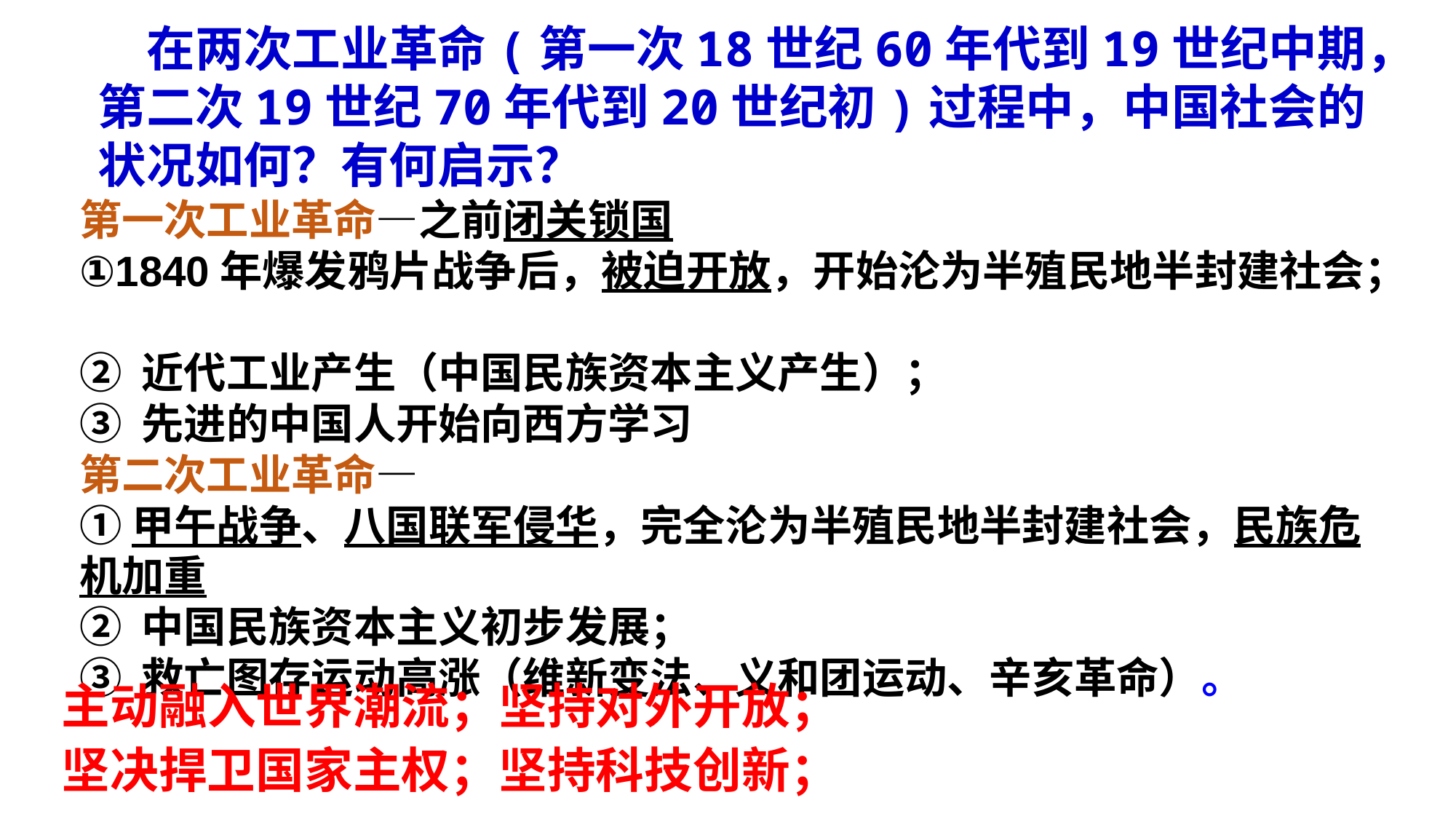

在两次工业革命(第一次18世纪60年代到19世纪中期，第二次19世纪70年代到20世纪初)过程中，中国社会的状况如何？有何启示？
第一次工业革命—之前闭关锁国
①1840年爆发鸦片战争后，被迫开放，开始沦为半殖民地半封建社会；
② 近代工业产生（中国民族资本主义产生）；
③ 先进的中国人开始向西方学习
第二次工业革命—
①甲午战争、八国联军侵华，完全沦为半殖民地半封建社会，民族危机加重
② 中国民族资本主义初步发展；
③ 救亡图存运动高涨（维新变法、义和团运动、辛亥革命）。
 主动融入世界潮流；坚持对外开放；
 坚决捍卫国家主权；坚持科技创新；